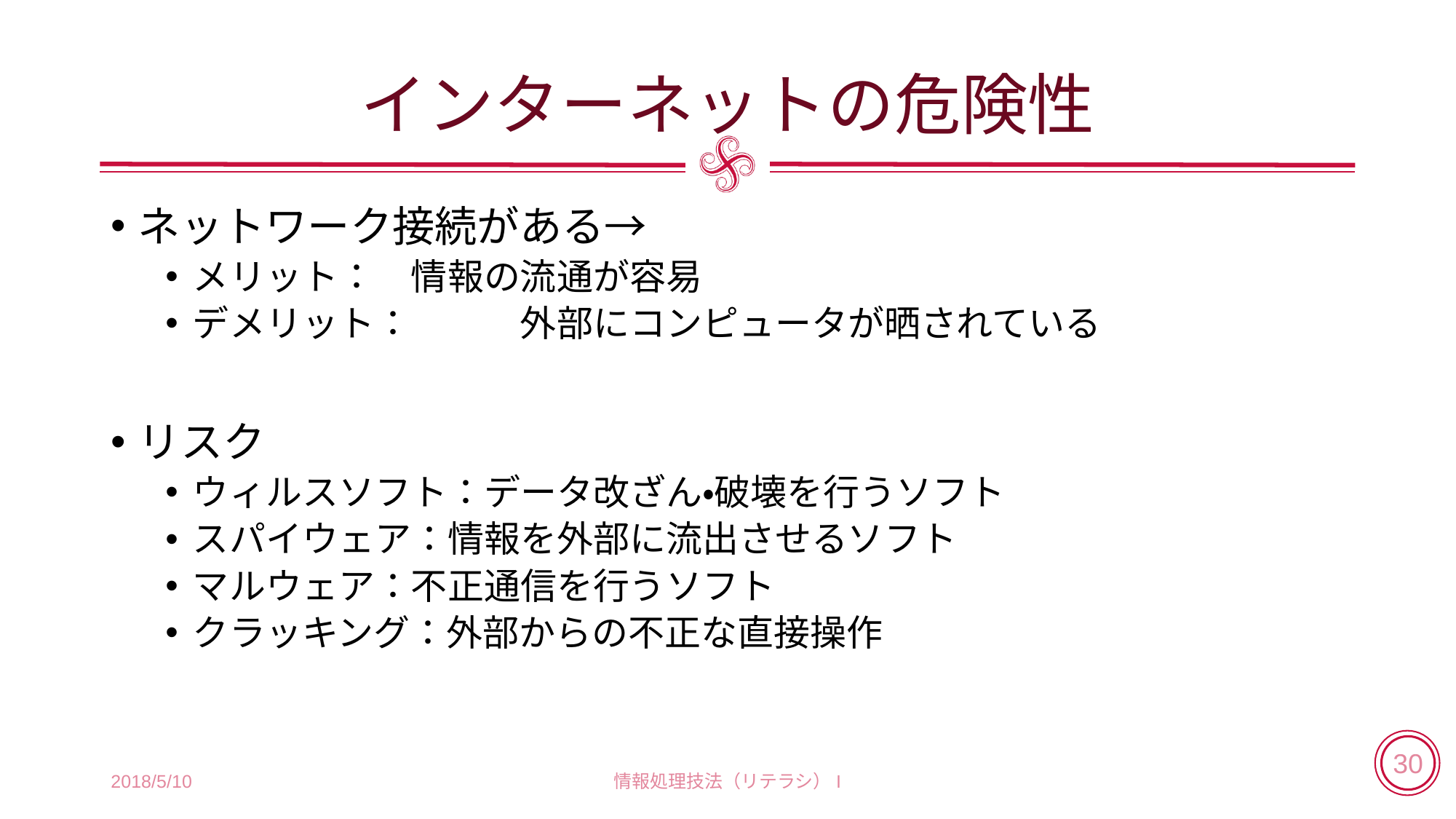

# インターネットの危険性
ネットワーク接続がある→
メリット：	情報の流通が容易
デメリット：	外部にコンピュータが晒されている

リスク
ウィルスソフト：データ改ざん・破壊を行うソフト
スパイウェア：情報を外部に流出させるソフト
マルウェア：不正通信を行うソフト
クラッキング：外部からの不正な直接操作

2018/5/10
情報処理技法（リテラシ）I